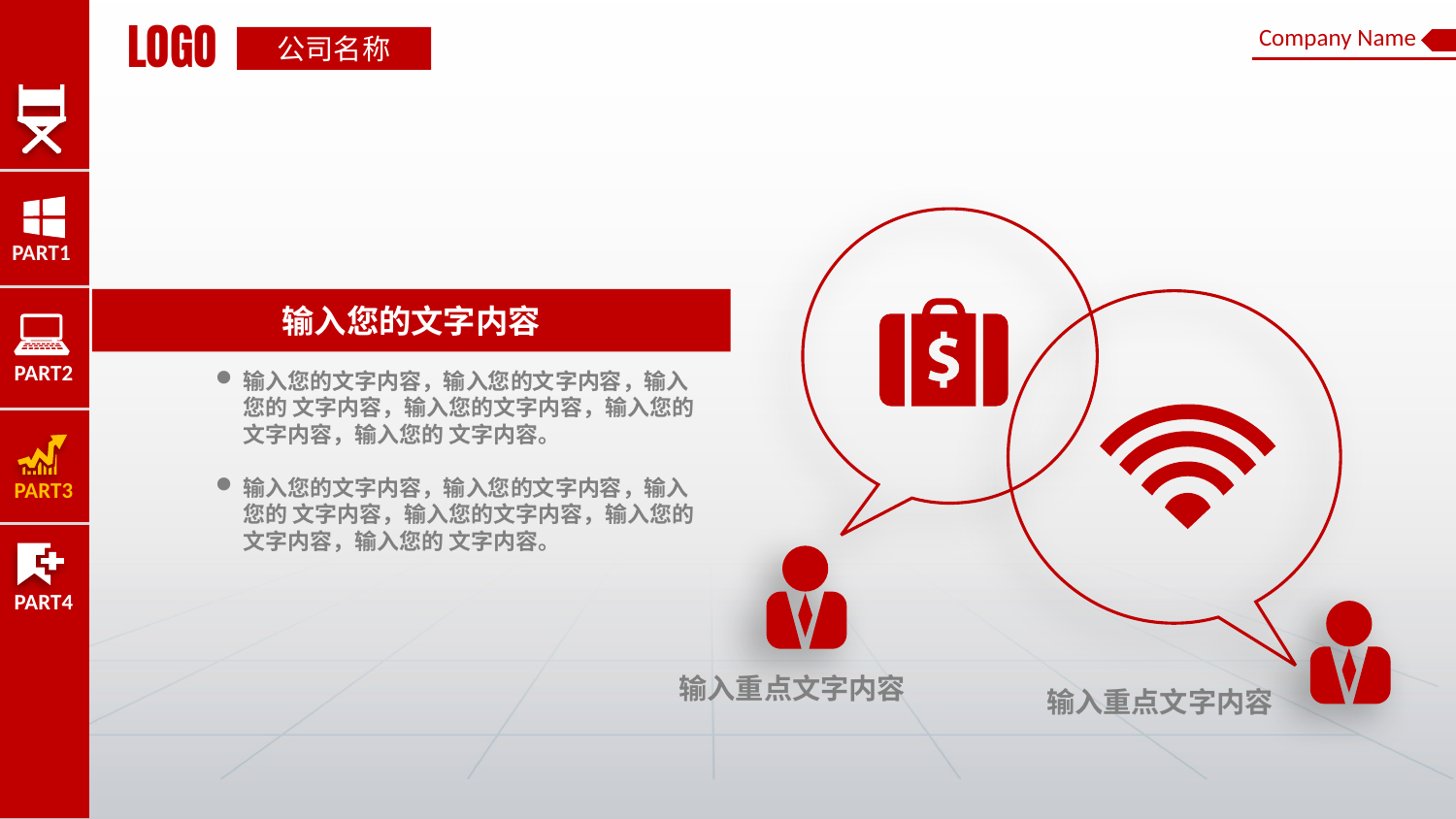

PART1

PART2

PART3

PART4
LOGO
Company Name

公司名称

输入重点文字内容

输入您的文字内容

输入重点文字内容
输入您的文字内容，输入您的文字内容，输入您的 文字内容，输入您的文字内容，输入您的文字内容，输入您的 文字内容。

输入您的文字内容，输入您的文字内容，输入您的 文字内容，输入您的文字内容，输入您的文字内容，输入您的 文字内容。